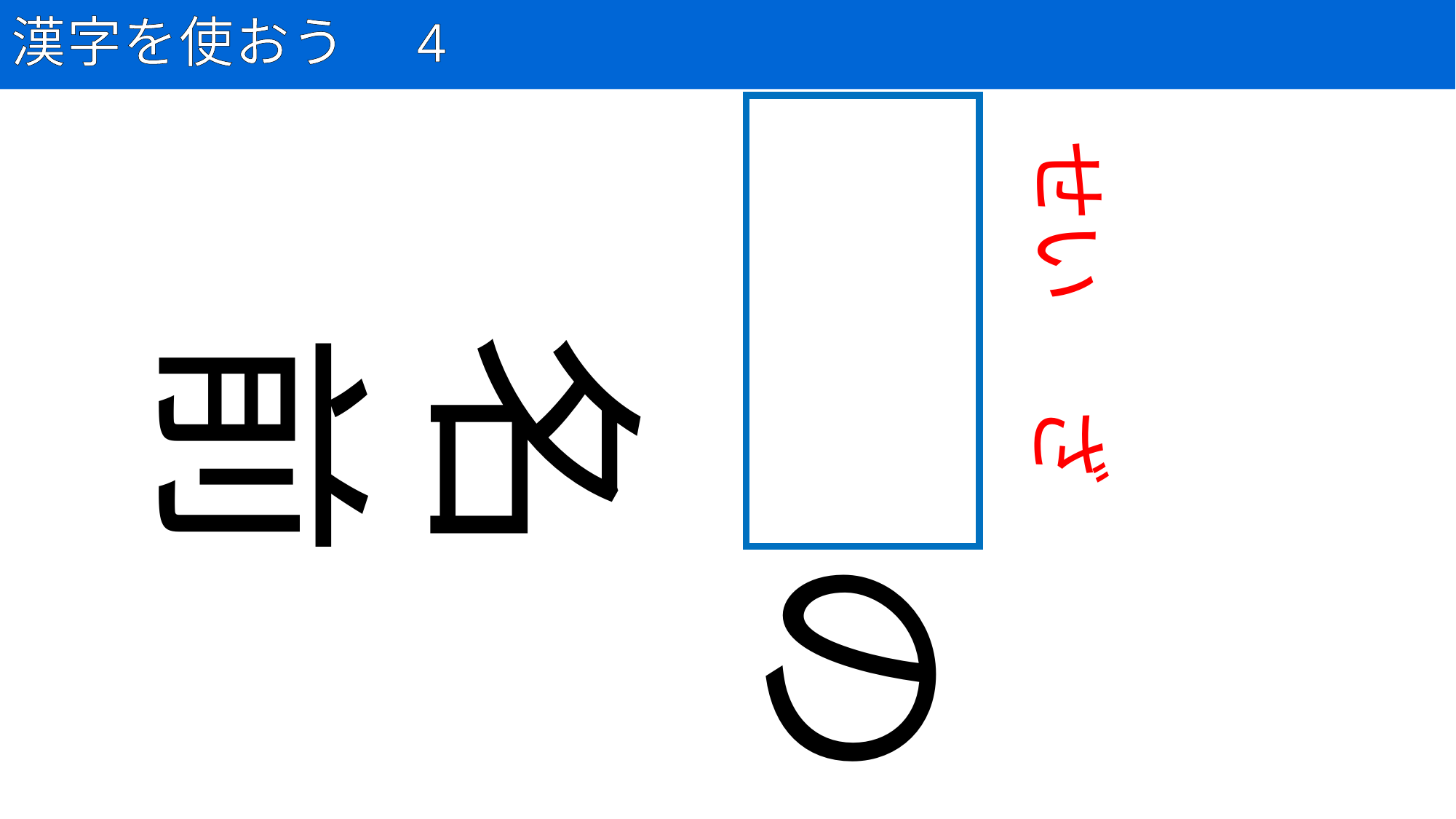

# 漢字を使おう　4
106
星座の

せい　 ざ
名前